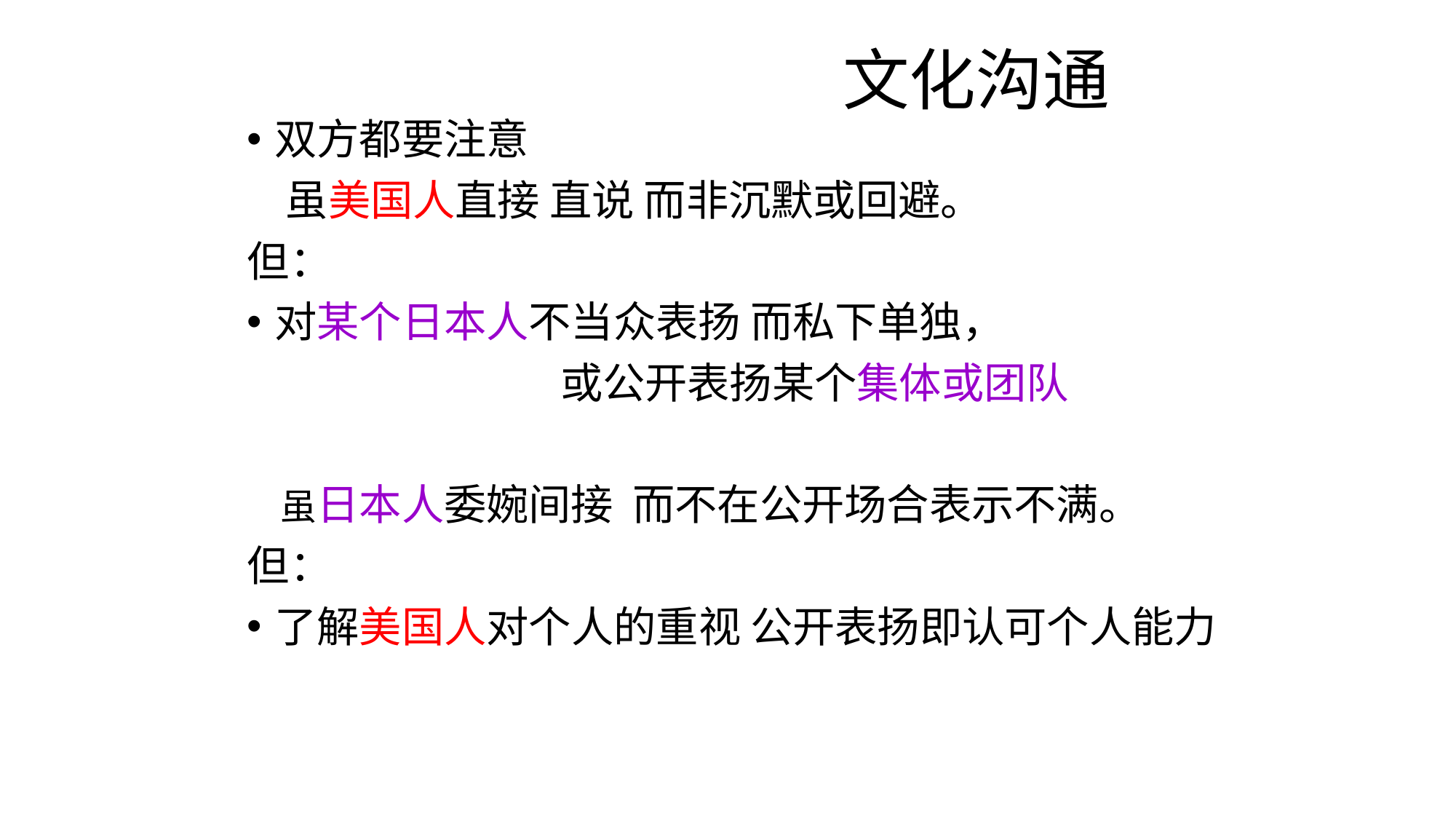

# 文化沟通
双方都要注意
   虽美国人直接 直说 而非沉默或回避。
但：
对某个日本人不当众表扬 而私下单独，
                                或公开表扬某个集体或团队

   虽日本人委婉间接  而不在公开场合表示不满。
但：
了解美国人对个人的重视 公开表扬即认可个人能力